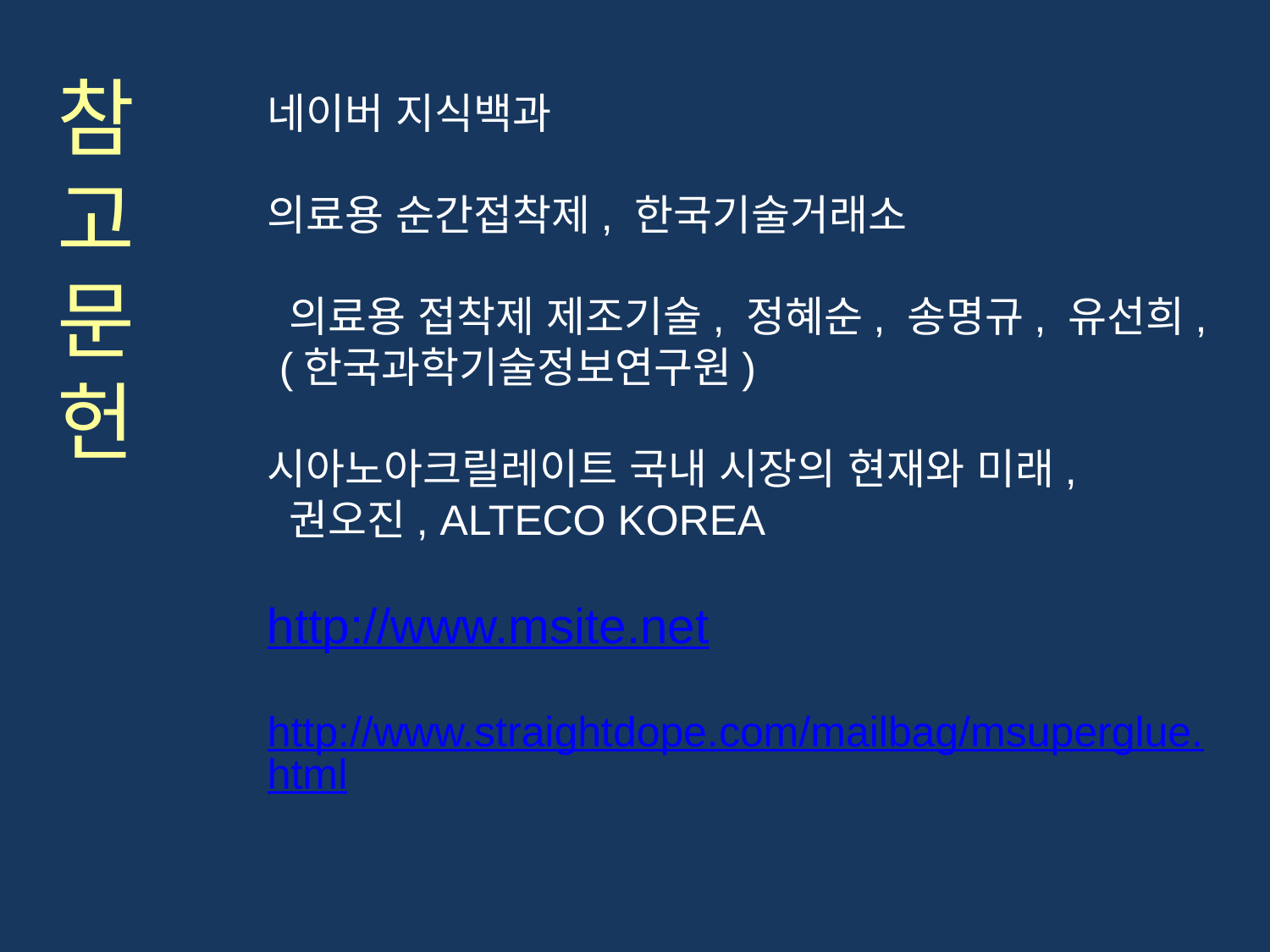

참고문헌

네이버 지식백과

의료용 순간접착제, 한국기술거래소

 의료용 접착제 제조기술, 정혜순, 송명규, 유선희,
 (한국과학기술정보연구원)

시아노아크릴레이트 국내 시장의 현재와 미래,
 권오진, ALTECO KOREA

http://www.msite.net
 http://www.straightdope.com/mailbag/msuperglue.html